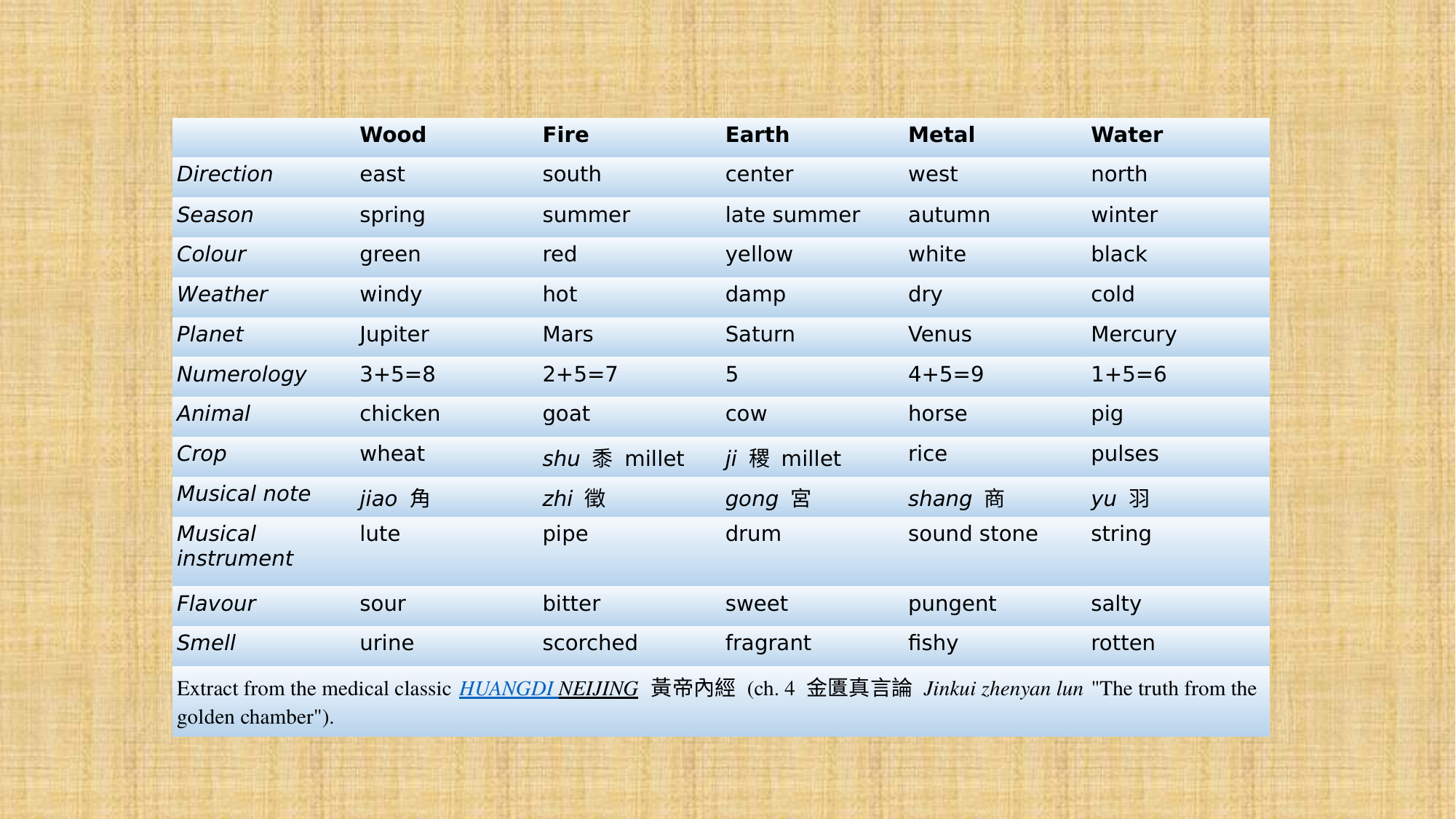

|  | Wood | Fire | Earth | Metal | Water |
| --- | --- | --- | --- | --- | --- |
| Direction | east | south | center | west | north |
| Season | spring | summer | late summer | autumn | winter |
| Colour | green | red | yellow | white | black |
| Weather | windy | hot | damp | dry | cold |
| Planet | Jupiter | Mars | Saturn | Venus | Mercury |
| Numerology | 3+5=8 | 2+5=7 | 5 | 4+5=9 | 1+5=6 |
| Animal | chicken | goat | cow | horse | pig |
| Crop | wheat | shu 黍 millet | ji 稷 millet | rice | pulses |
| Musical note | jiao 角 | zhi 徵 | gong 宮 | shang 商 | yu 羽 |
| Musical instrument | lute | pipe | drum | sound stone | string |
| Flavour | sour | bitter | sweet | pungent | salty |
| Smell | urine | scorched | fragrant | fishy | rotten |
| Extract from the medical classic Huangdi neijing 黃帝內經 (ch. 4 金匱真言論 Jinkui zhenyan lun "The truth from the golden chamber"). |  |  |  |  |  |